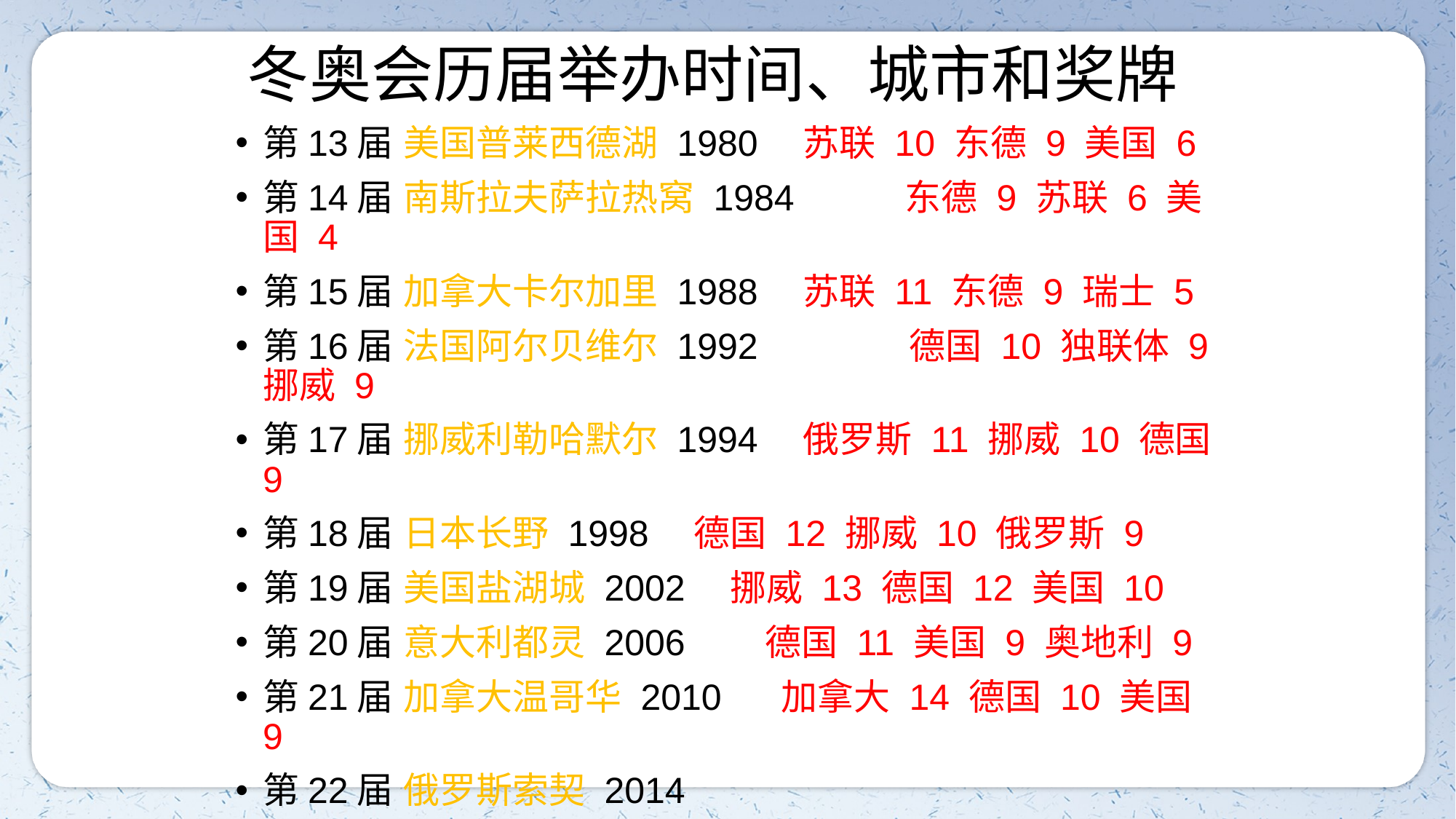

# 冬奥会历届举办时间、城市和奖牌
第13届 美国普莱西德湖 1980　苏联 10 东德 9 美国 6
第14届 南斯拉夫萨拉热窝 1984          东德 9 苏联 6 美国 4
第15届 加拿大卡尔加里 1988　苏联 11 东德 9 瑞士 5
第16届 法国阿尔贝维尔 1992              德国 10 独联体 9 挪威 9
第17届 挪威利勒哈默尔 1994　俄罗斯 11 挪威 10 德国 9
第18届 日本长野 1998　德国 12 挪威 10 俄罗斯 9
第19届 美国盐湖城 2002　挪威 13 德国 12 美国 10
第20届 意大利都灵 2006       德国 11 美国 9 奥地利 9
第21届 加拿大温哥华 2010     加拿大 14 德国 10 美国 9
第22届 俄罗斯索契 2014
第23届 韩国平昌 2018
第24届（2015年7月揭晓）